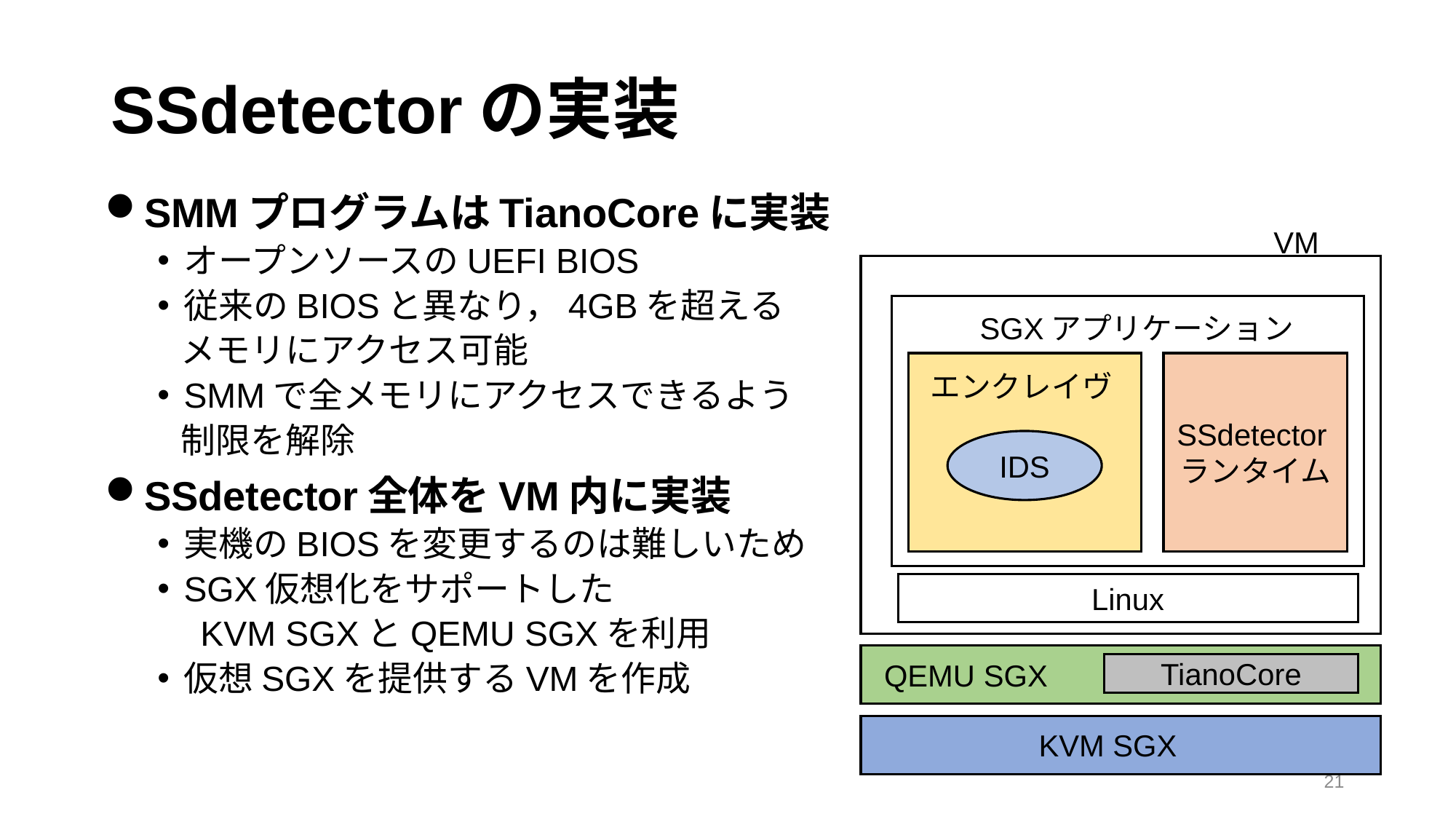

# SSdetectorの実装
SMMプログラムはTianoCoreに実装
オープンソースのUEFI BIOS
従来のBIOSと異なり，4GBを超える
  メモリにアクセス可能
SMMで全メモリにアクセスできるよう
  制限を解除
SSdetector全体をVM内に実装
実機のBIOSを変更するのは難しいため
SGX仮想化をサポートした
　KVM SGXとQEMU SGXを利用
仮想SGXを提供するVMを作成

VM

SGXアプリケーション

SSdetectorランタイム
エンクレイヴ
IDS
Linux

QEMU SGX
TianoCore

KVM SGX
21